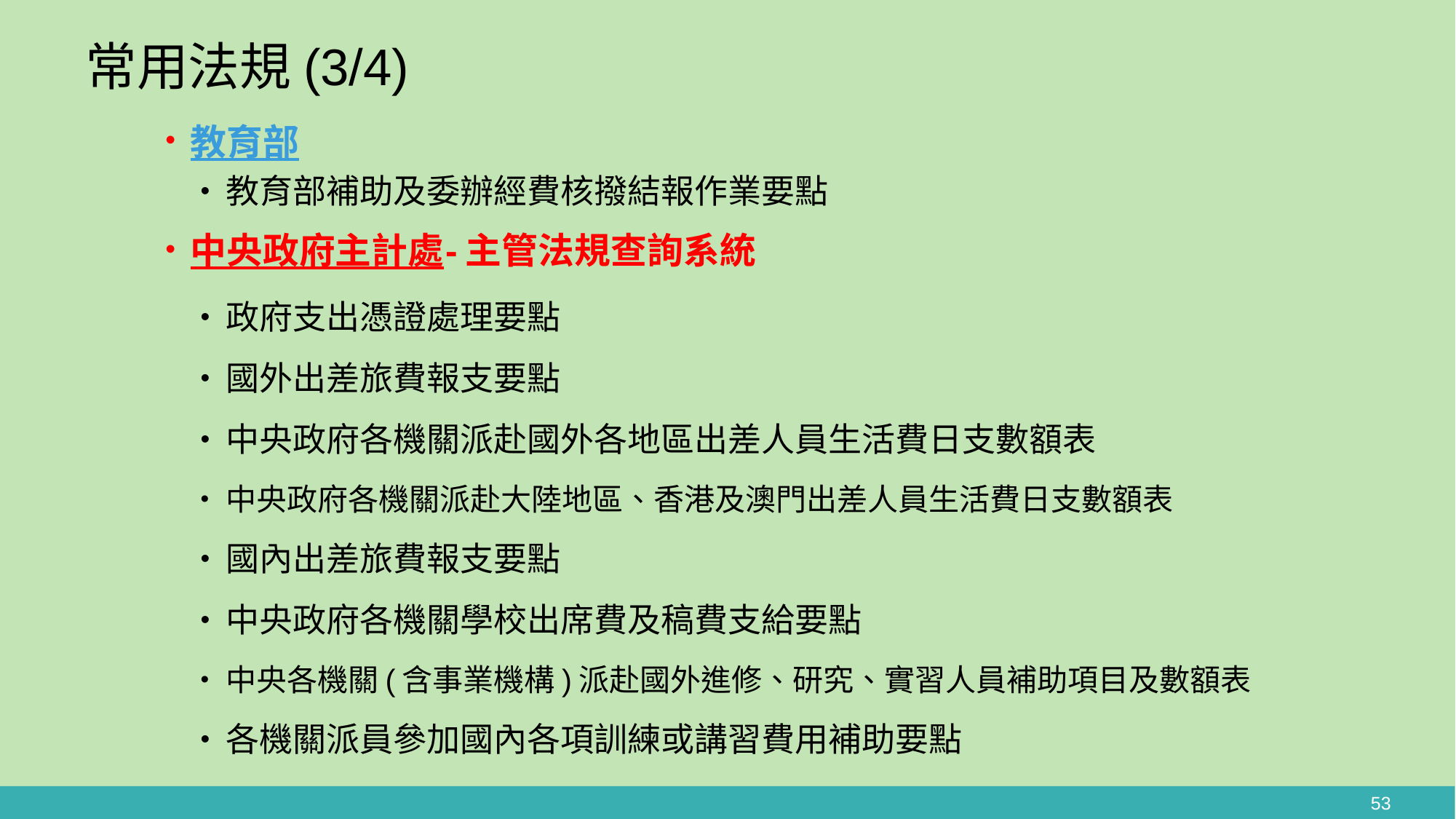

# 常用法規(3/4)
教育部
教育部補助及委辦經費核撥結報作業要點
中央政府主計處-主管法規查詢系統
政府支出憑證處理要點
國外出差旅費報支要點
中央政府各機關派赴國外各地區出差人員生活費日支數額表
中央政府各機關派赴大陸地區、香港及澳門出差人員生活費日支數額表
國內出差旅費報支要點
中央政府各機關學校出席費及稿費支給要點
中央各機關(含事業機構)派赴國外進修、研究、實習人員補助項目及數額表
各機關派員參加國內各項訓練或講習費用補助要點

53